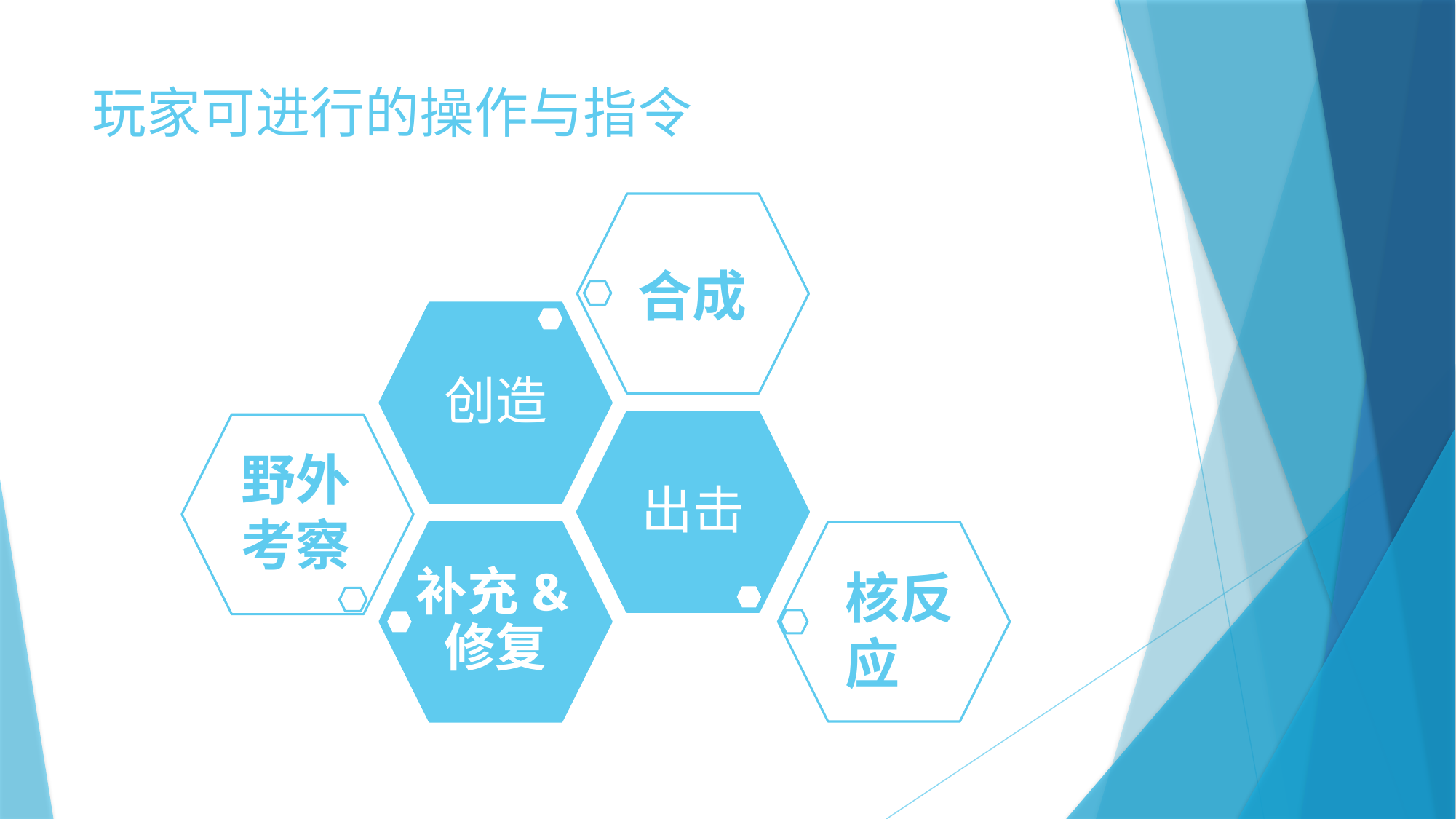

# 玩家可进行的操作与指令
补充&修复
出击
创造
合成
野外考察
核反应